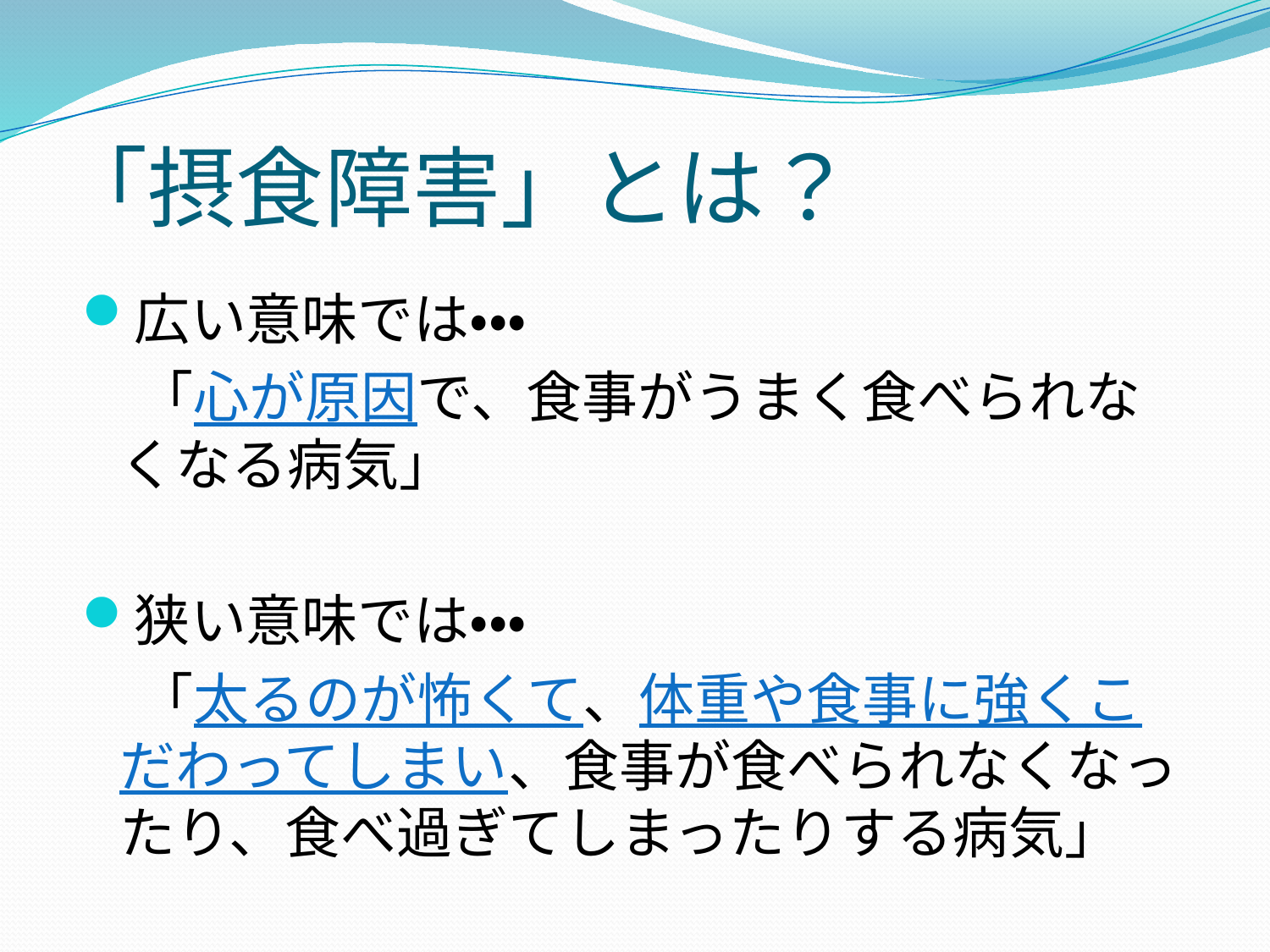

# 「摂食障害」とは？
広い意味では・・・
　「心が原因で、食事がうまく食べられなくなる病気」

狭い意味では・・・
　「太るのが怖くて、体重や食事に強くこだわってしまい、食事が食べられなくなったり、食べ過ぎてしまったりする病気」